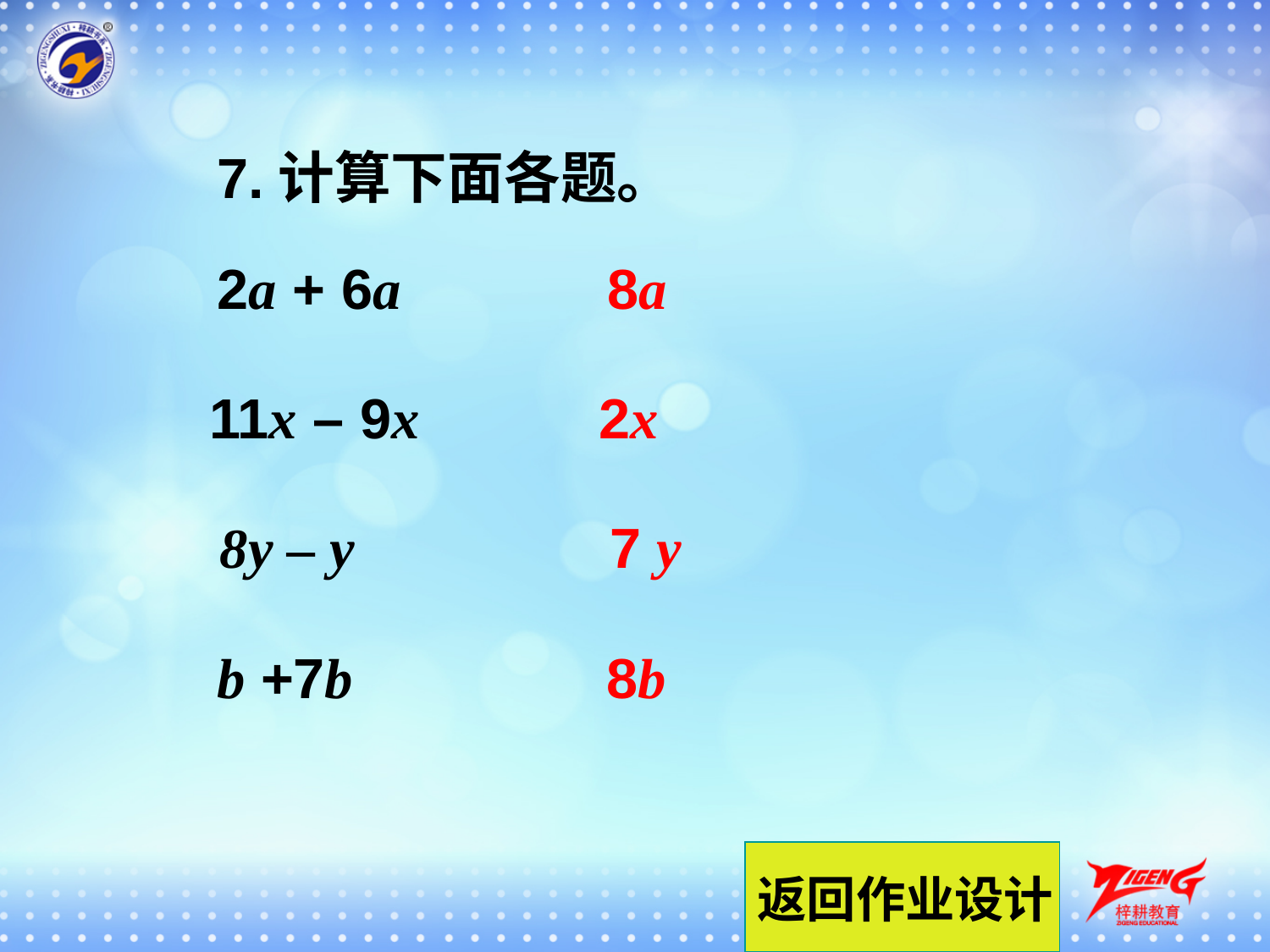

7.计算下面各题。
2a + 6a
8a
11x – 9x
2x
8y – y
7 y
b +7b
8b

返回作业设计